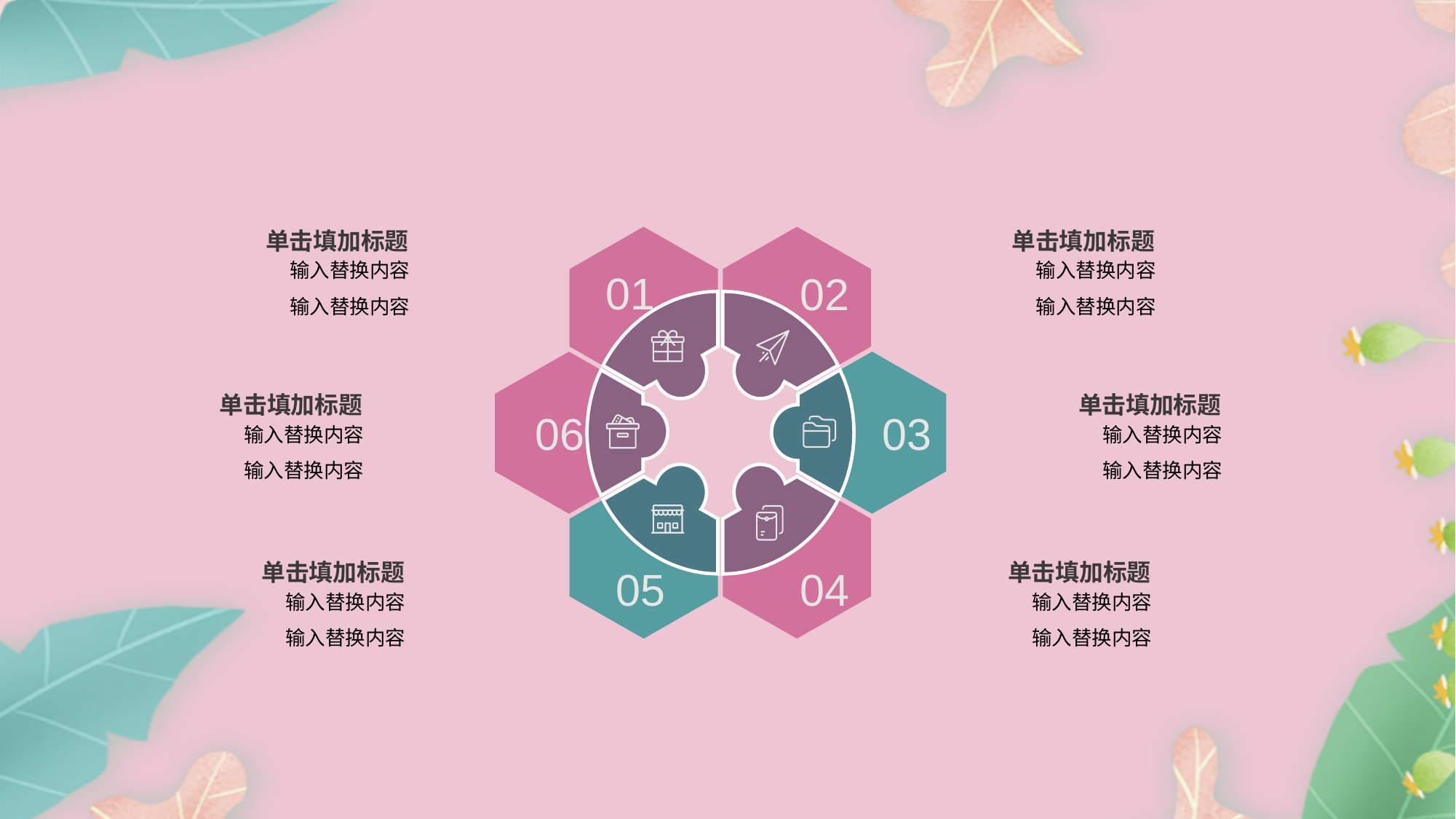

单击填加标题
单击填加标题

01
02

06
03

05
04
输入替换内容
输入替换内容
输入替换内容
输入替换内容
单击填加标题
单击填加标题
输入替换内容
输入替换内容
输入替换内容
输入替换内容
单击填加标题
单击填加标题
输入替换内容
输入替换内容
输入替换内容
输入替换内容